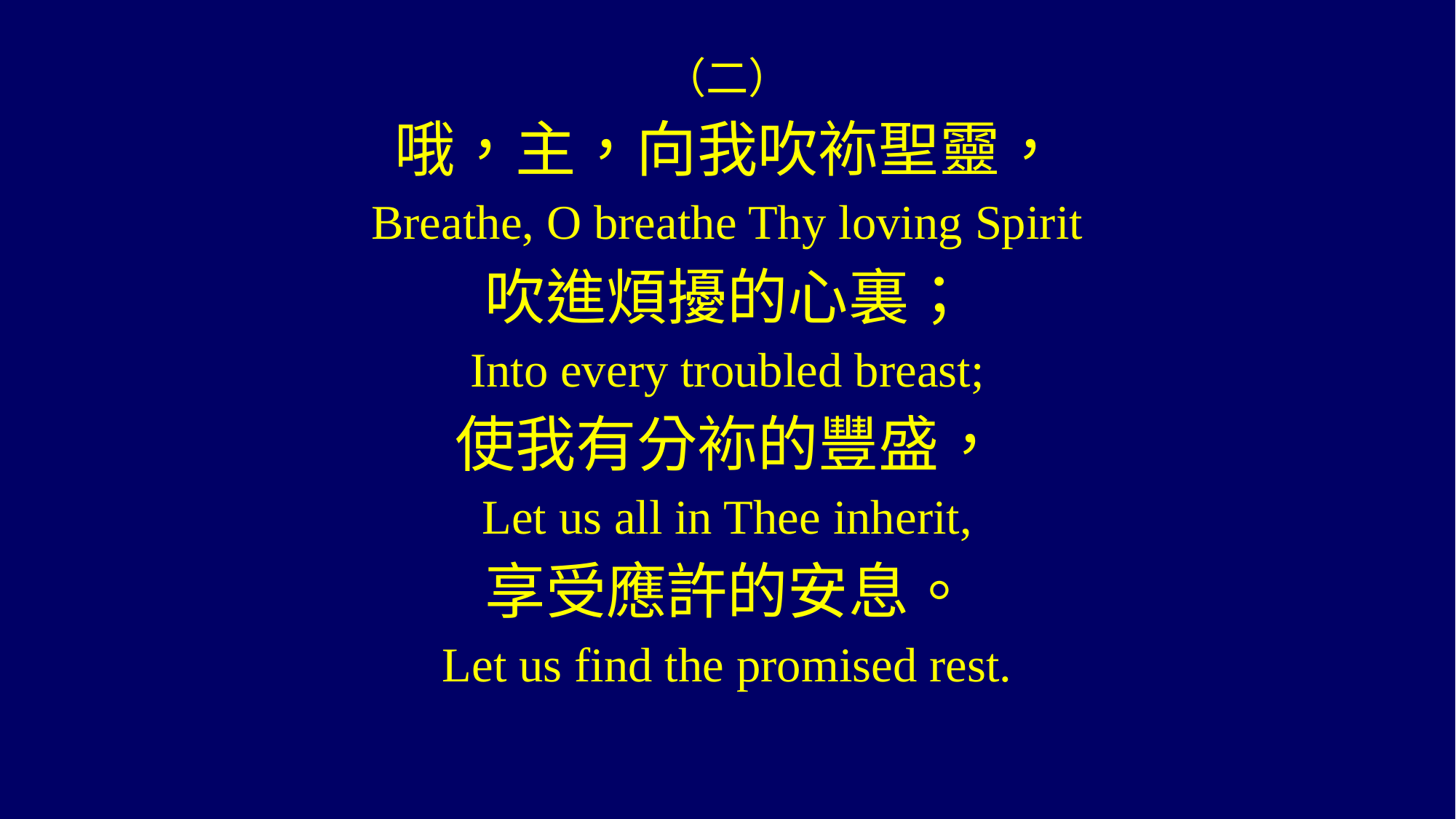

（二）
哦，主，向我吹袮聖靈，
Breathe, O breathe Thy loving Spirit
吹進煩擾的心裏；
Into every troubled breast;
使我有分袮的豐盛，
Let us all in Thee inherit,
享受應許的安息。
Let us find the promised rest.